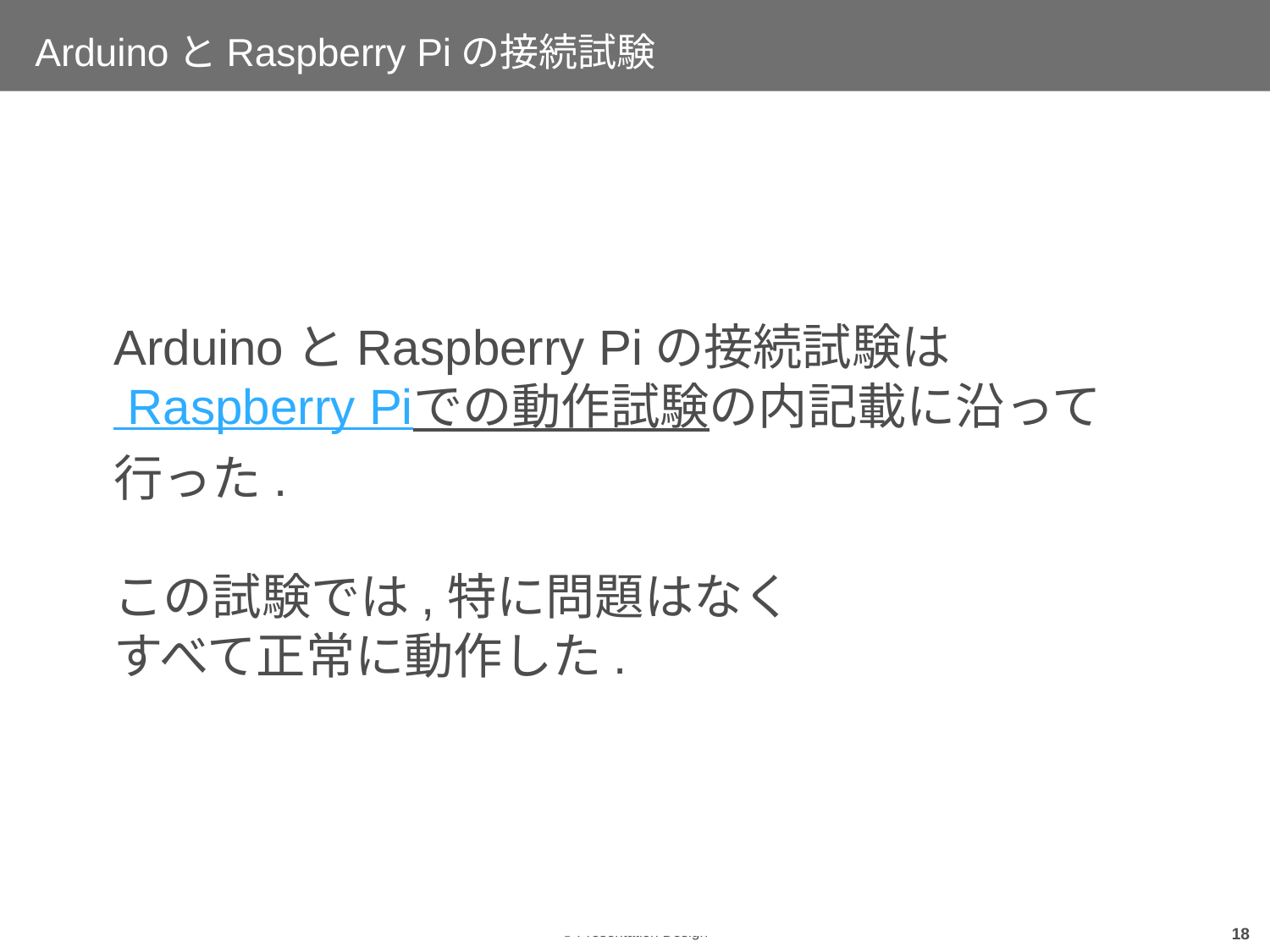

# ArduinoとRaspberry Piの接続試験
ArduinoとRaspberry Piの接続試験は
 Raspberry Piでの動作試験の内記載に沿って行った.

この試験では,特に問題はなく
すべて正常に動作した.

18